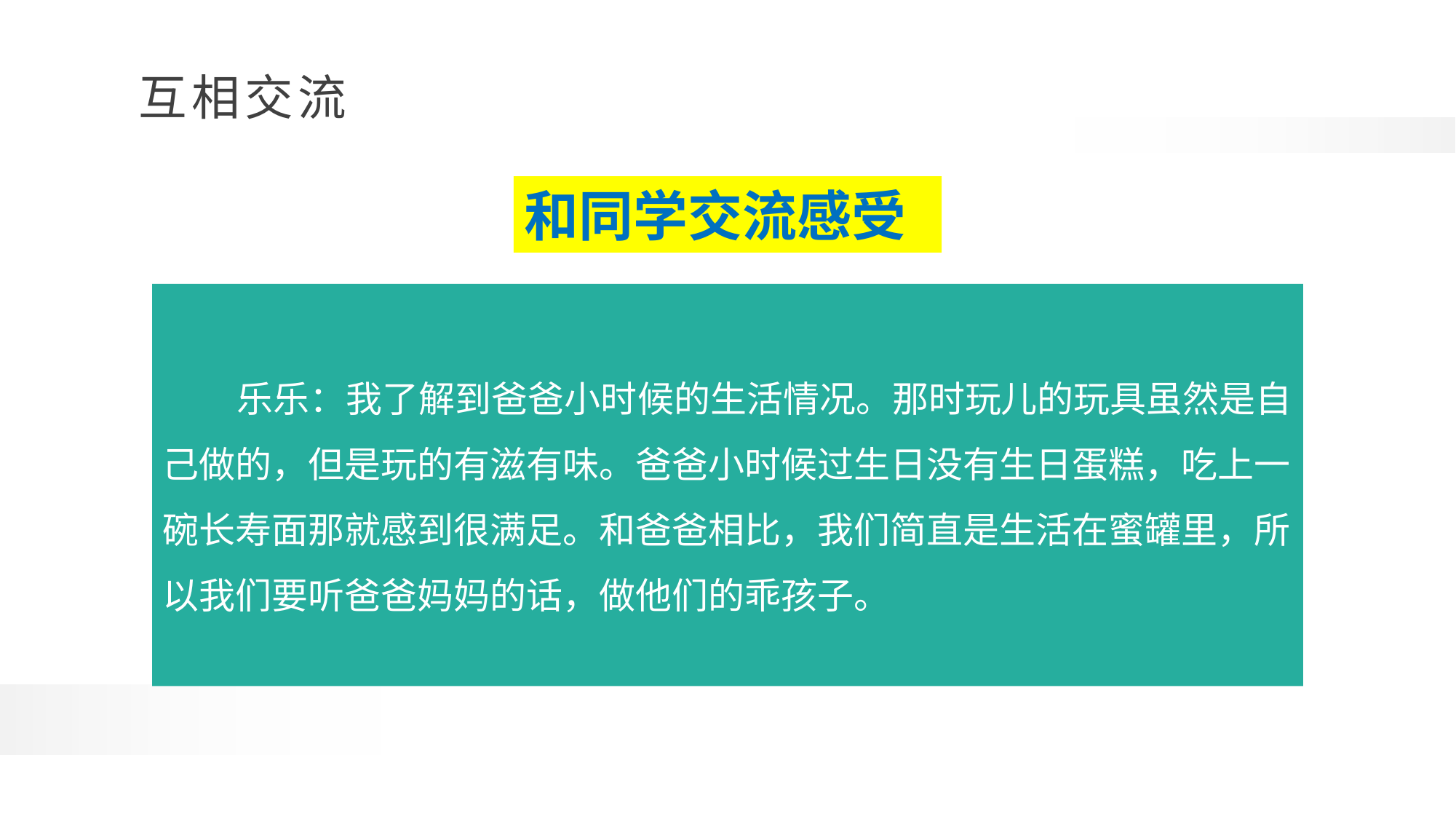

小学学科网  xuekeedu.com
小学学科网  xuekeedu.com
和同学交流感受
小学学科网  xuekeedu.com
        乐乐：我了解到爸爸小时候的生活情况。那时玩儿的玩具虽然是自己做的，但是玩的有滋有味。爸爸小时候过生日没有生日蛋糕，吃上一碗长寿面那就感到很满足。和爸爸相比，我们简直是生活在蜜罐里，所以我们要听爸爸妈妈的话，做他们的乖孩子。